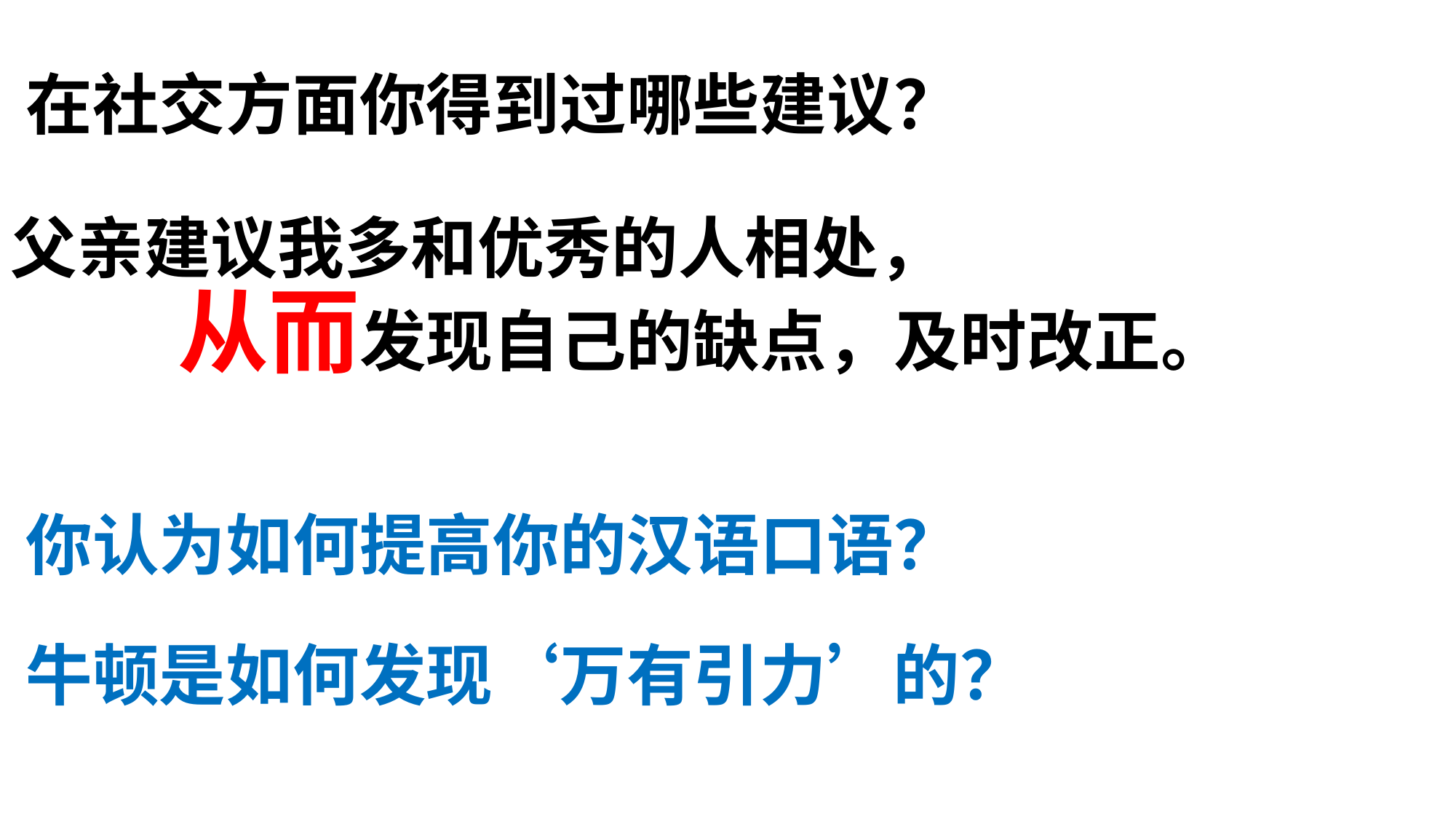

在社交方面你得到过哪些建议？
父亲建议我多和优秀的人相处，
       从而发现自己的缺点，及时改正。
你认为如何提高你的汉语口语？
牛顿是如何发现‘万有引力’的？